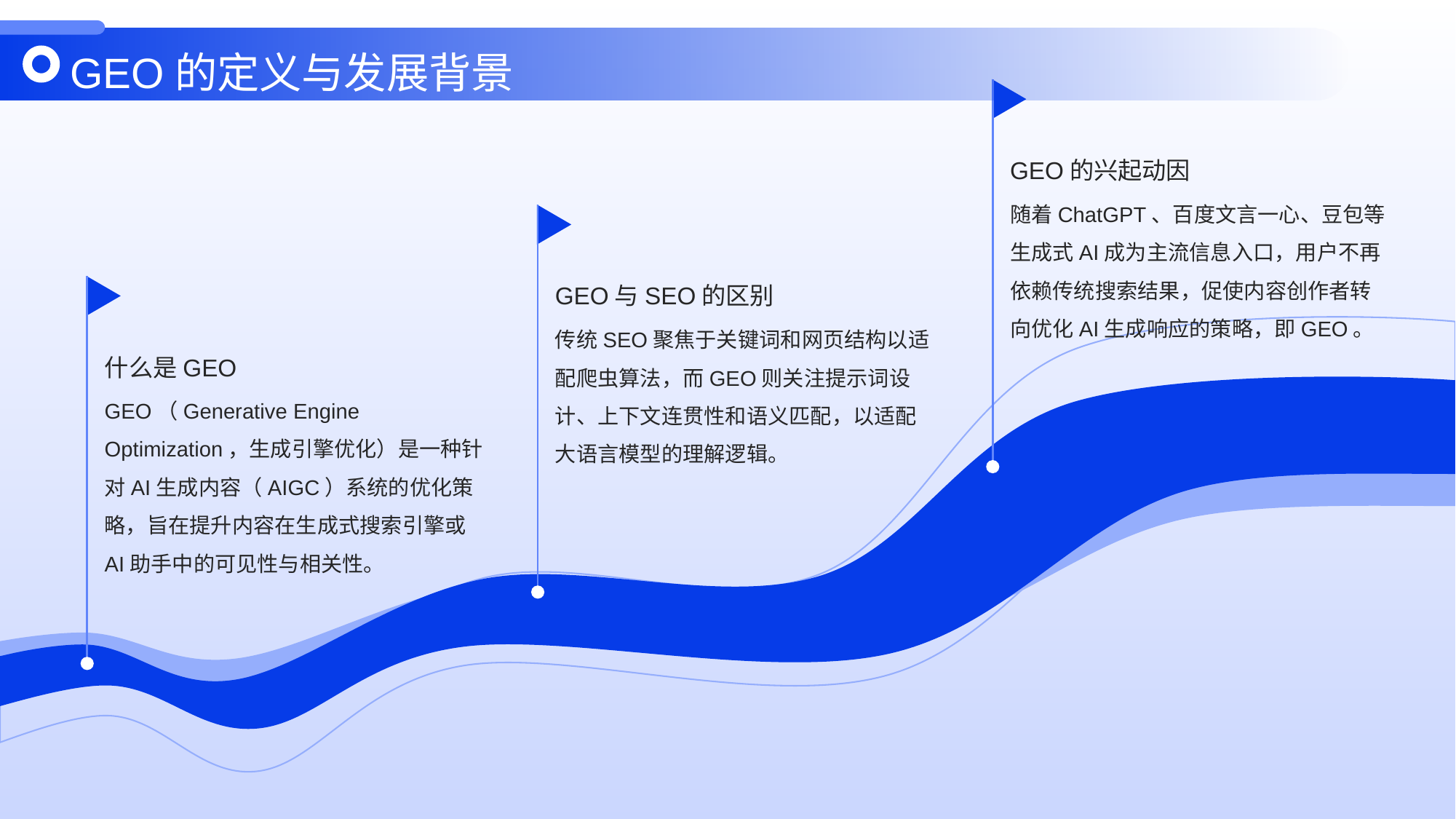

GEO的定义与发展背景

GEO的兴起动因
随着ChatGPT、百度文言一心、豆包等生成式AI成为主流信息入口，用户不再依赖传统搜索结果，促使内容创作者转向优化AI生成响应的策略，即GEO。

GEO与SEO的区别

什么是GEO
传统SEO聚焦于关键词和网页结构以适配爬虫算法，而GEO则关注提示词设计、上下文连贯性和语义匹配，以适配大语言模型的理解逻辑。

GEO（Generative Engine Optimization，生成引擎优化）是一种针对AI生成内容（AIGC）系统的优化策略，旨在提升内容在生成式搜索引擎或AI助手中的可见性与相关性。